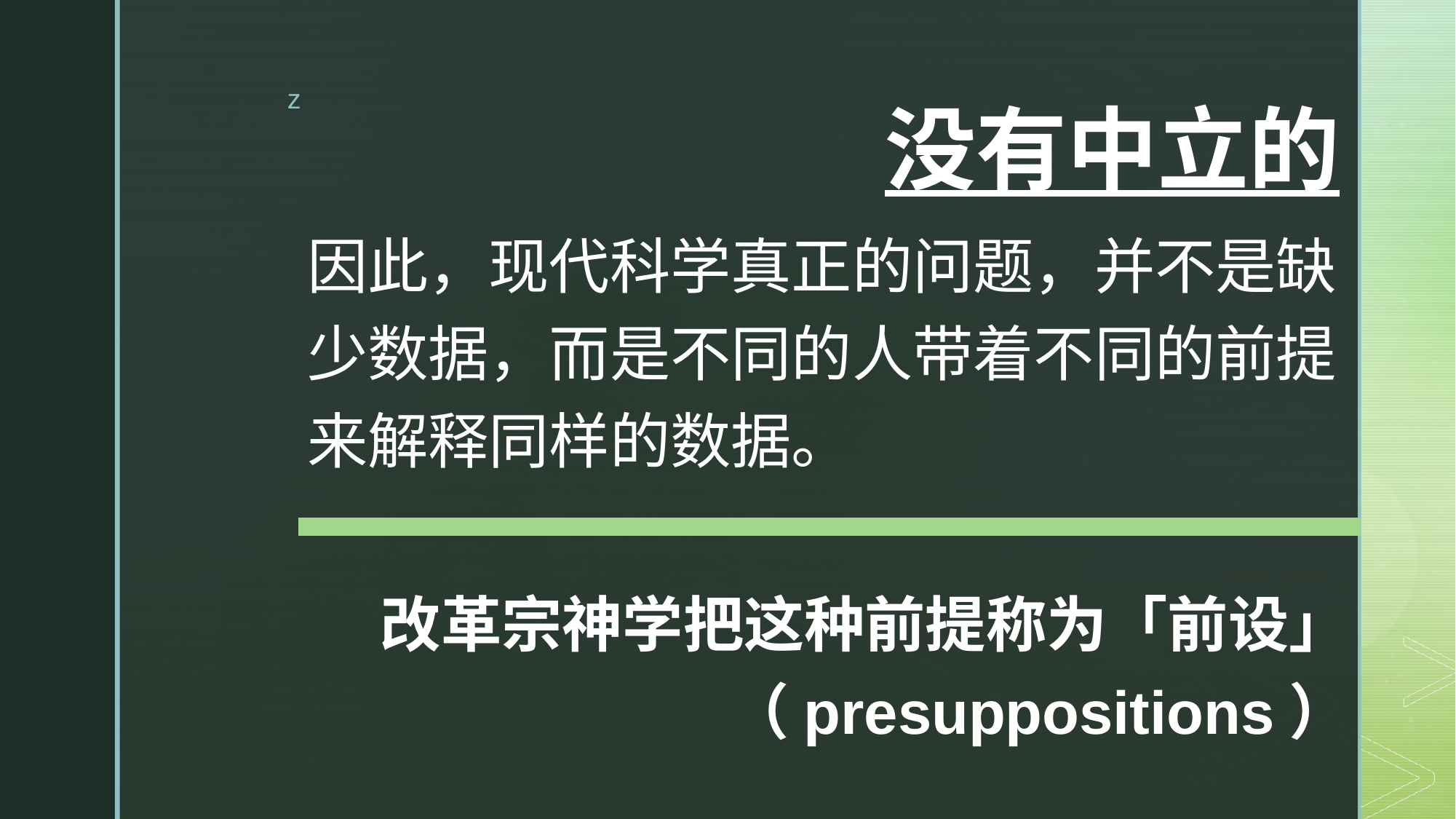

# 没有中立的
因此，现代科学真正的问题，并不是缺少数据，而是不同的人带着不同的前提来解释同样的数据。

改革宗神学把这种前提称为「前设」
（presuppositions）